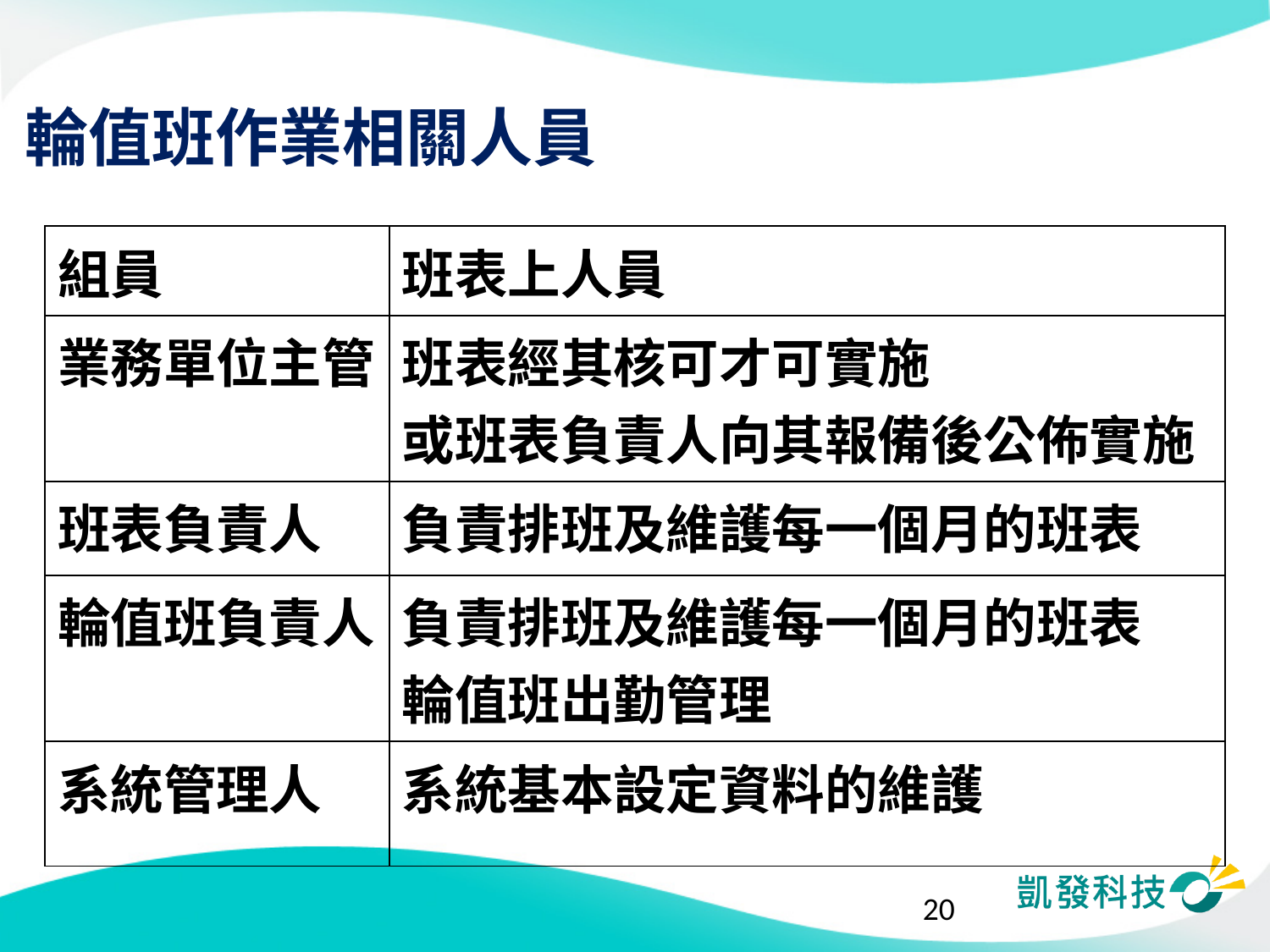

# 輪值班作業相關人員
| 組員 | 班表上人員 |
| --- | --- |
| 業務單位主管 | 班表經其核可才可實施 或班表負責人向其報備後公佈實施 |
| 班表負責人 | 負責排班及維護每一個月的班表 |
| 輪值班負責人 | 負責排班及維護每一個月的班表 輪值班出勤管理 |
| 系統管理人 | 系統基本設定資料的維護 |
20